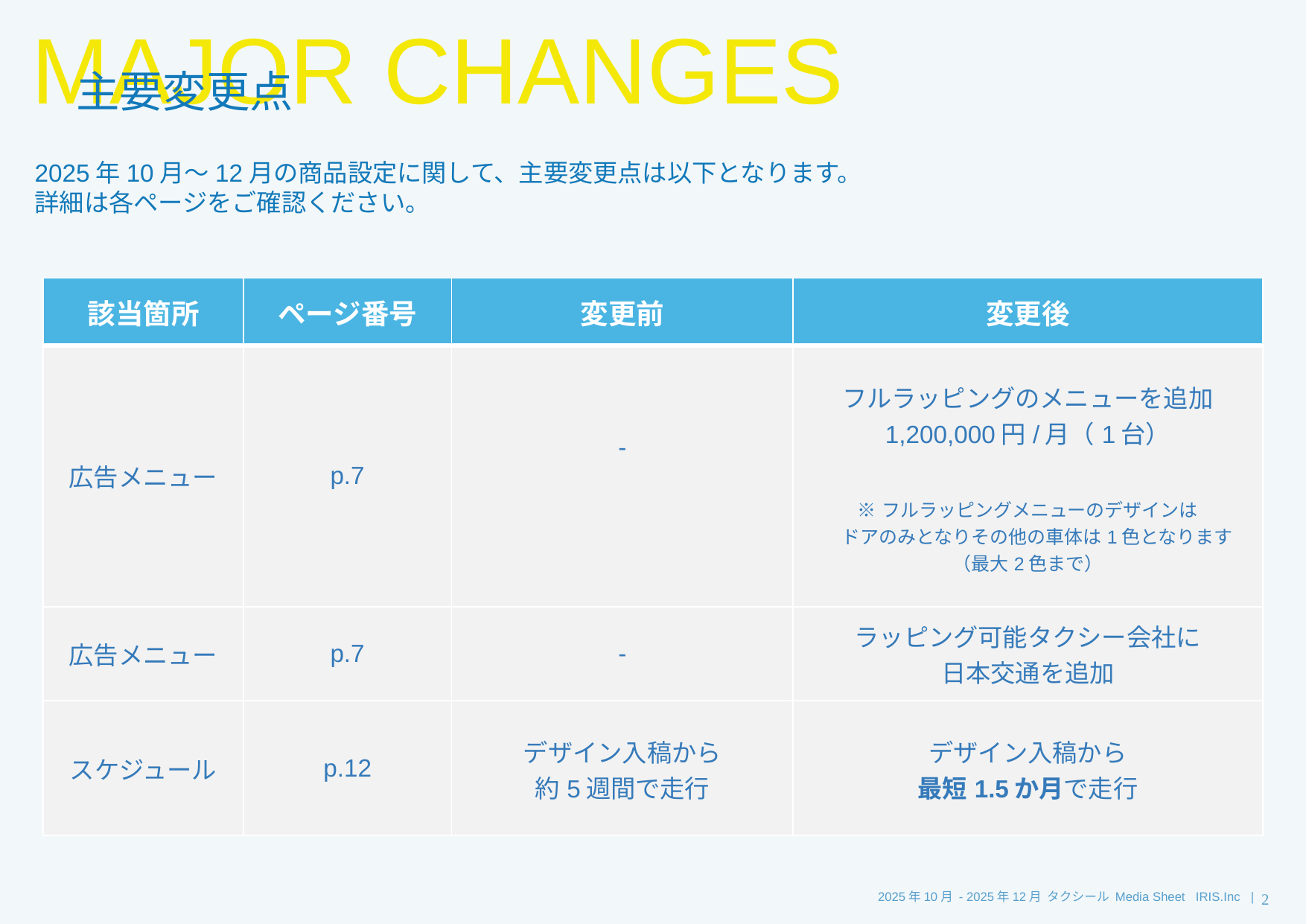

# MAJOR CHANGES
主要変更点
2025年10月～12月の商品設定に関して、主要変更点は以下となります。
詳細は各ページをご確認ください。
| 該当箇所 | ページ番号 | 変更前 | 変更後 |
| --- | --- | --- | --- |
| 広告メニュー | p.7 | - | フルラッピングのメニューを追加 1,200,000円/月（1台） ※フルラッピングメニューのデザインは 　ドアのみとなりその他の車体は1色となります （最大2色まで） |
| 広告メニュー | p.7 | - | ラッピング可能タクシー会社に ​日本交通を追加 |
| スケジュール | p.12 | デザイン入稿から 約5週間で走行 | デザイン入稿から 最短1.5か月で走行 |
2